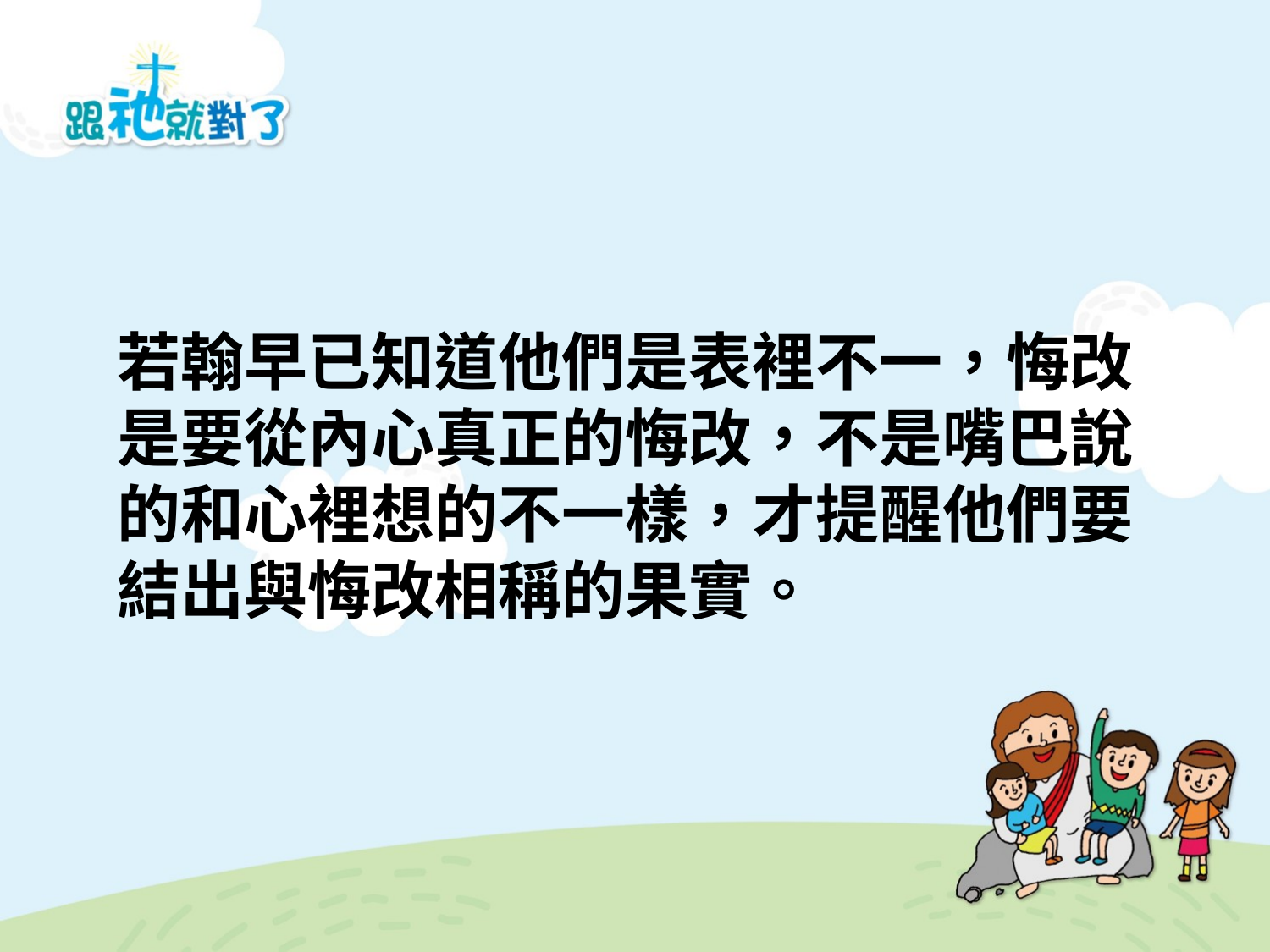

若翰早已知道他們是表裡不一，悔改是要從內心真正的悔改，不是嘴巴說的和心裡想的不一樣，才提醒他們要結出與悔改相稱的果實。